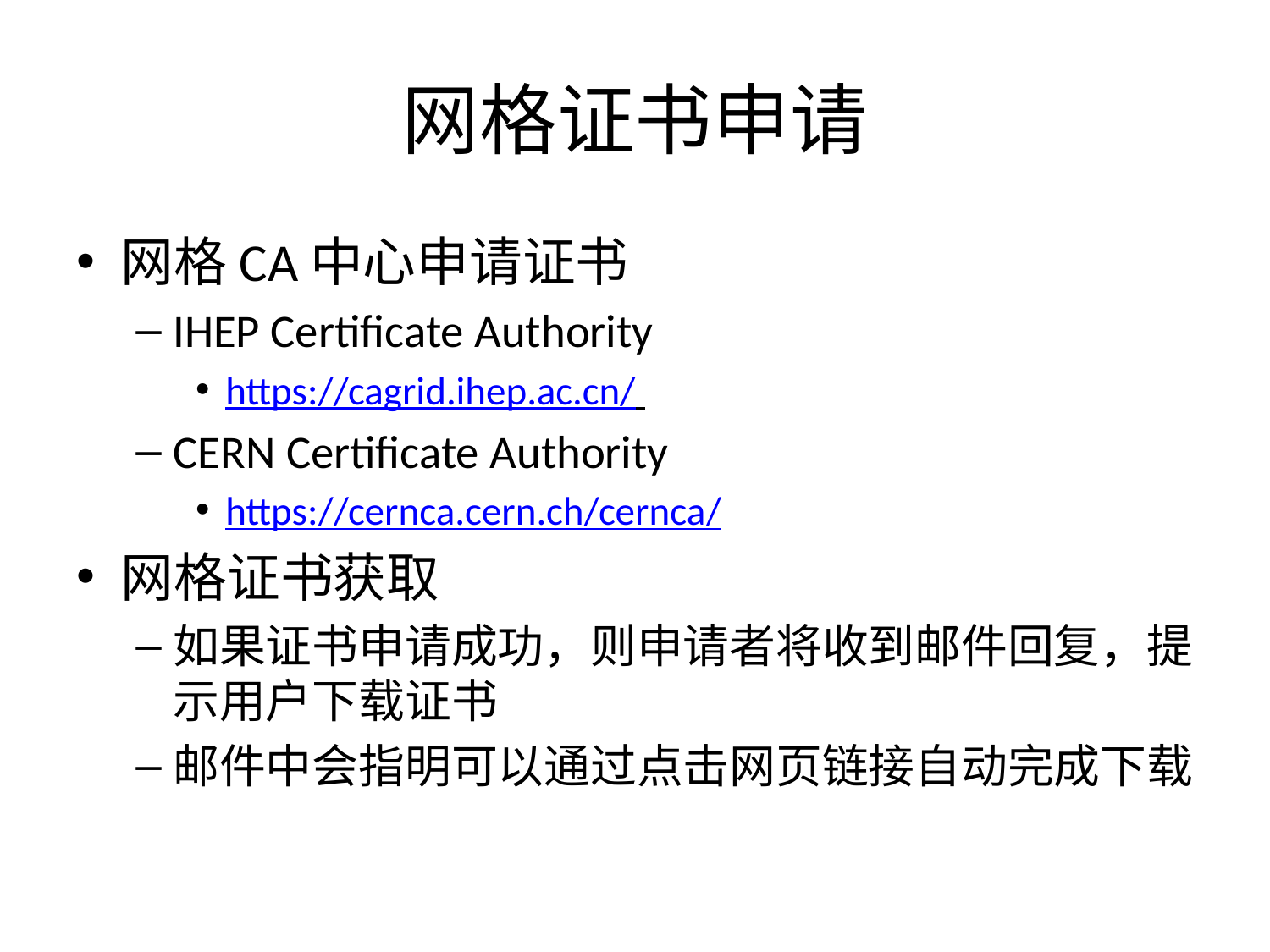

# 网格证书申请
网格CA中心申请证书
IHEP Certificate Authority
https://cagrid.ihep.ac.cn/
CERN Certificate Authority
https://cernca.cern.ch/cernca/
网格证书获取
如果证书申请成功，则申请者将收到邮件回复，提示用户下载证书
邮件中会指明可以通过点击网页链接自动完成下载